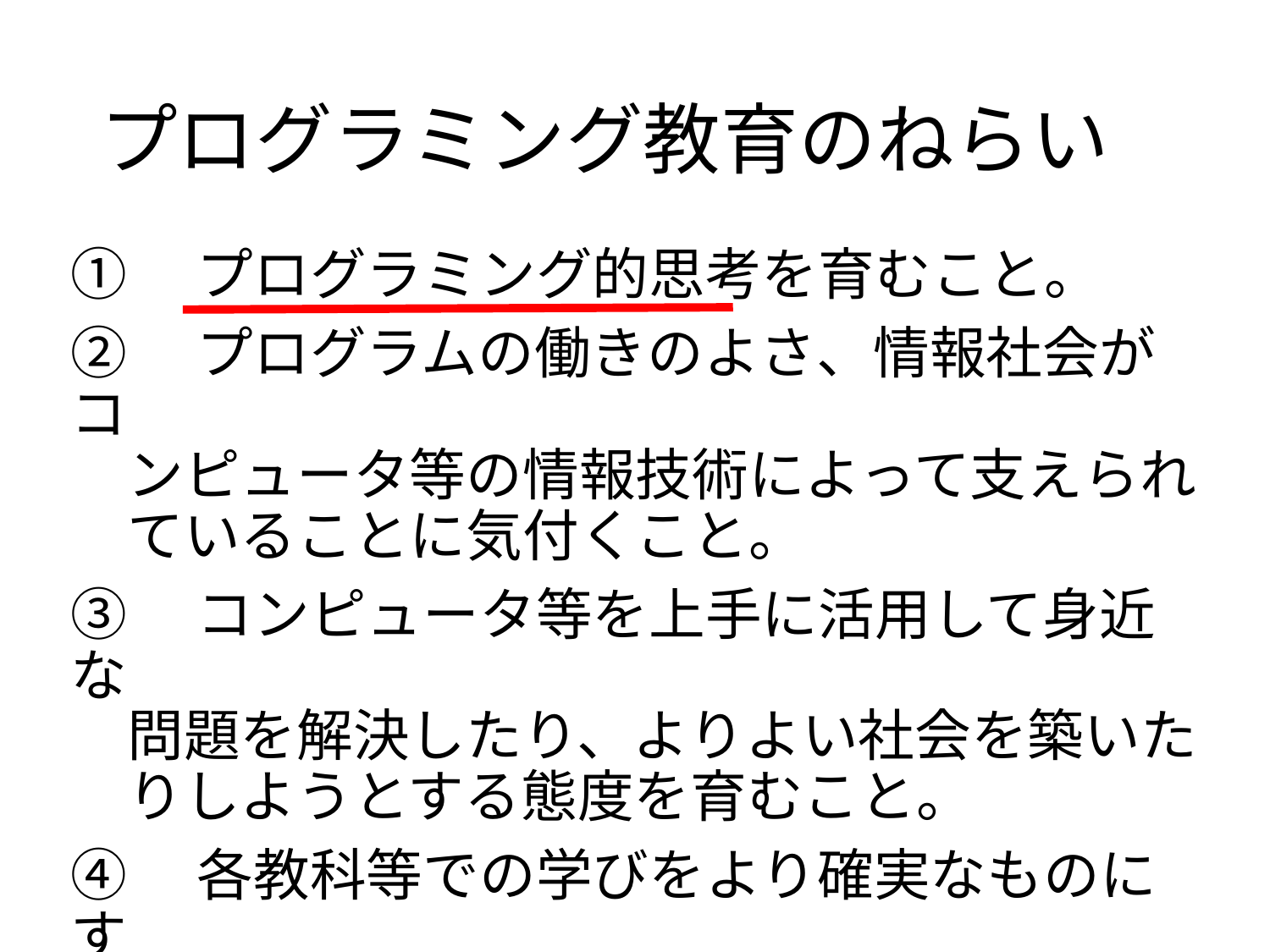

# プログラミング教育のねらい
①　プログラミング的思考を育むこと。
②　プログラムの働きのよさ、情報社会がコ
　ンピュータ等の情報技術によって支えられ
　ていることに気付くこと。
③　コンピュータ等を上手に活用して身近な
　問題を解決したり、よりよい社会を築いた
　りしようとする態度を育むこと。
④　各教科等での学びをより確実なものにす
　ること。